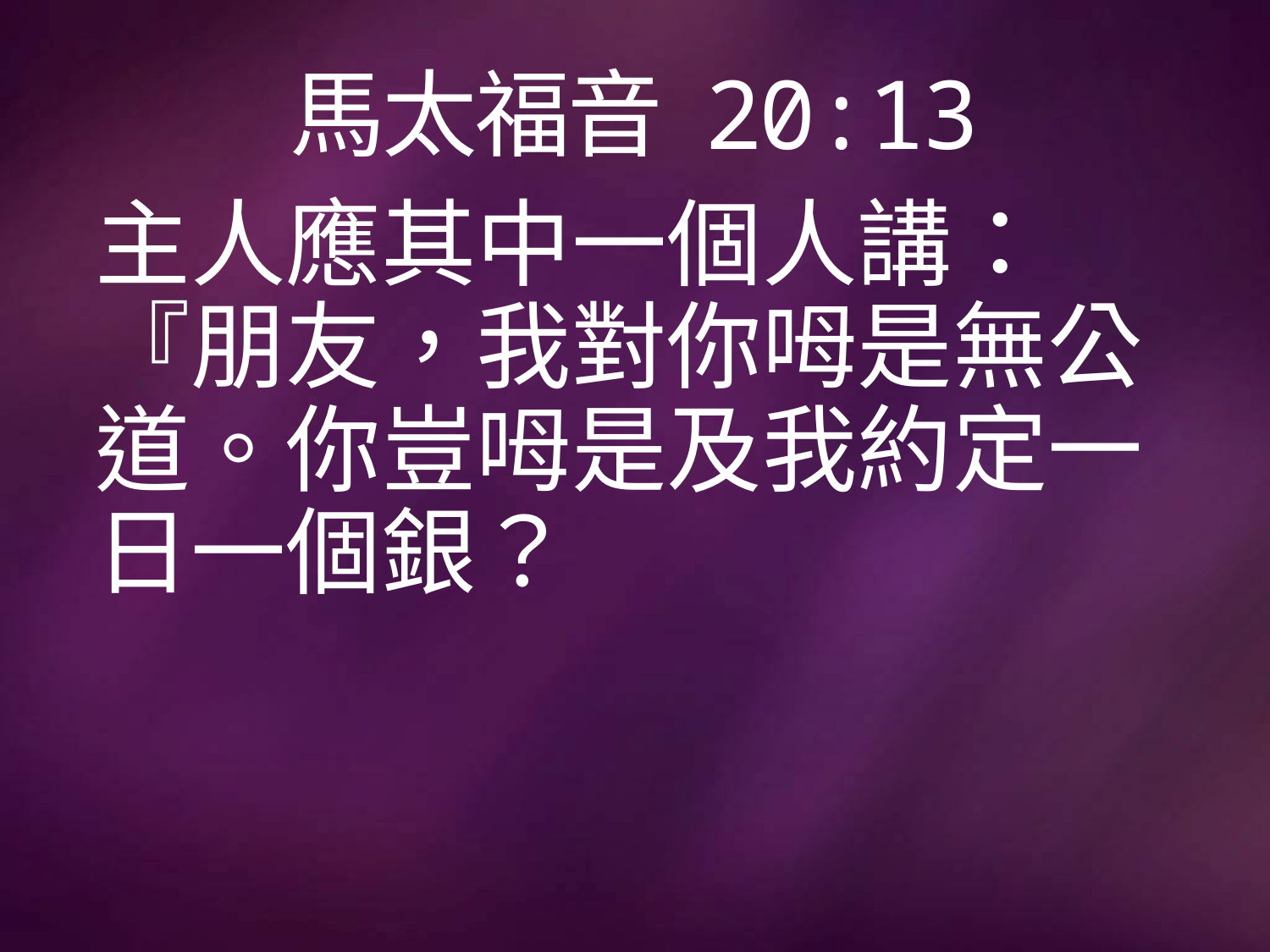

# 馬太福音 20:13
主人應其中一個人講：『朋友，我對你呣是無公道。你豈呣是及我約定一日一個銀？